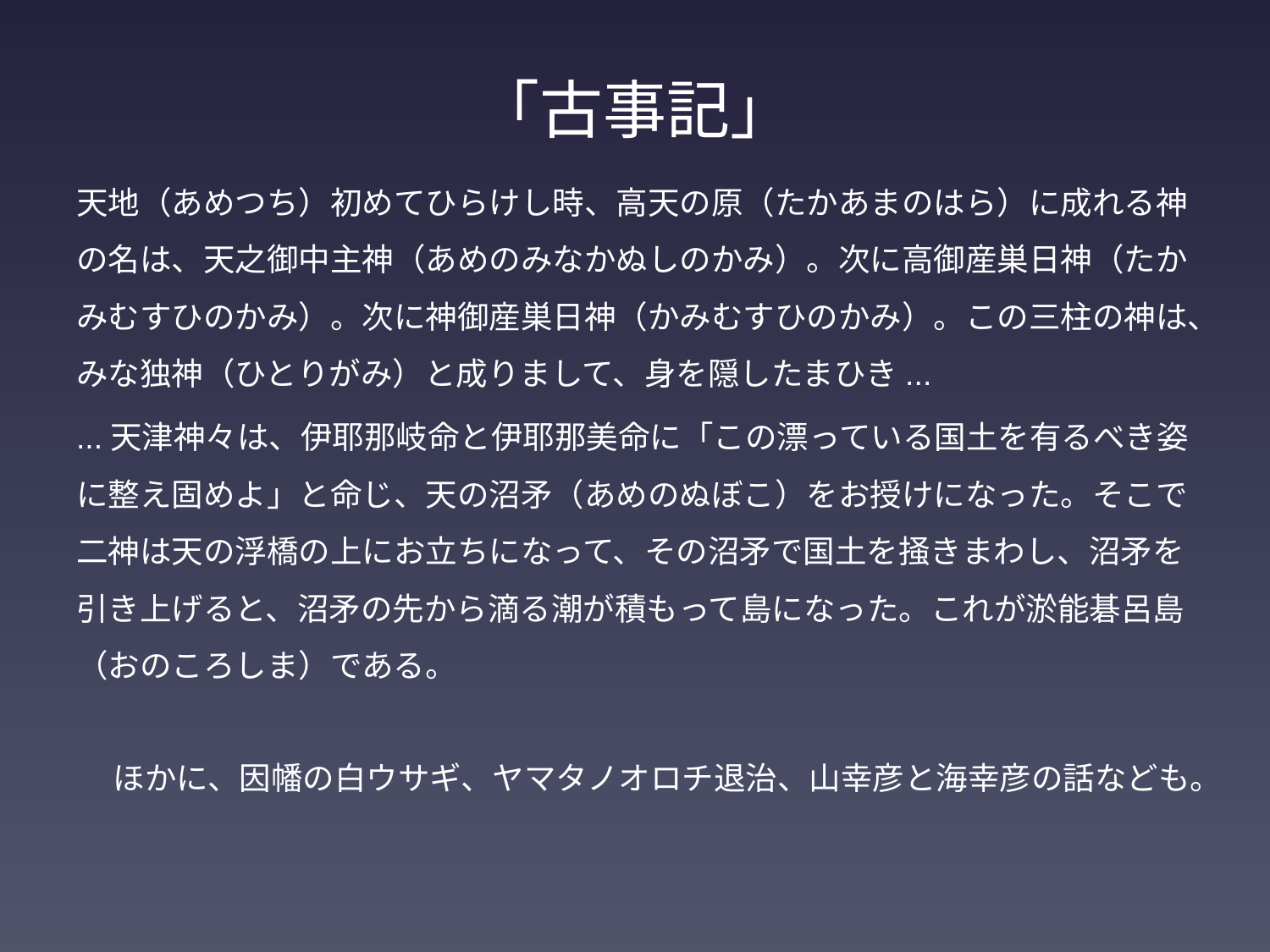

# 「古事記」
天地（あめつち）初めてひらけし時、高天の原（たかあまのはら）に成れる神の名は、天之御中主神（あめのみなかぬしのかみ）。次に高御産巣日神（たかみむすひのかみ）。次に神御産巣日神（かみむすひのかみ）。この三柱の神は、みな独神（ひとりがみ）と成りまして、身を隠したまひき...
...天津神々は、伊耶那岐命と伊耶那美命に「この漂っている国土を有るべき姿に整え固めよ」と命じ、天の沼矛（あめのぬぼこ）をお授けになった。そこで二神は天の浮橋の上にお立ちになって、その沼矛で国土を掻きまわし、沼矛を引き上げると、沼矛の先から滴る潮が積もって島になった。これが淤能碁呂島（おのころしま）である。

ほかに、因幡の白ウサギ、ヤマタノオロチ退治、山幸彦と海幸彦の話なども。